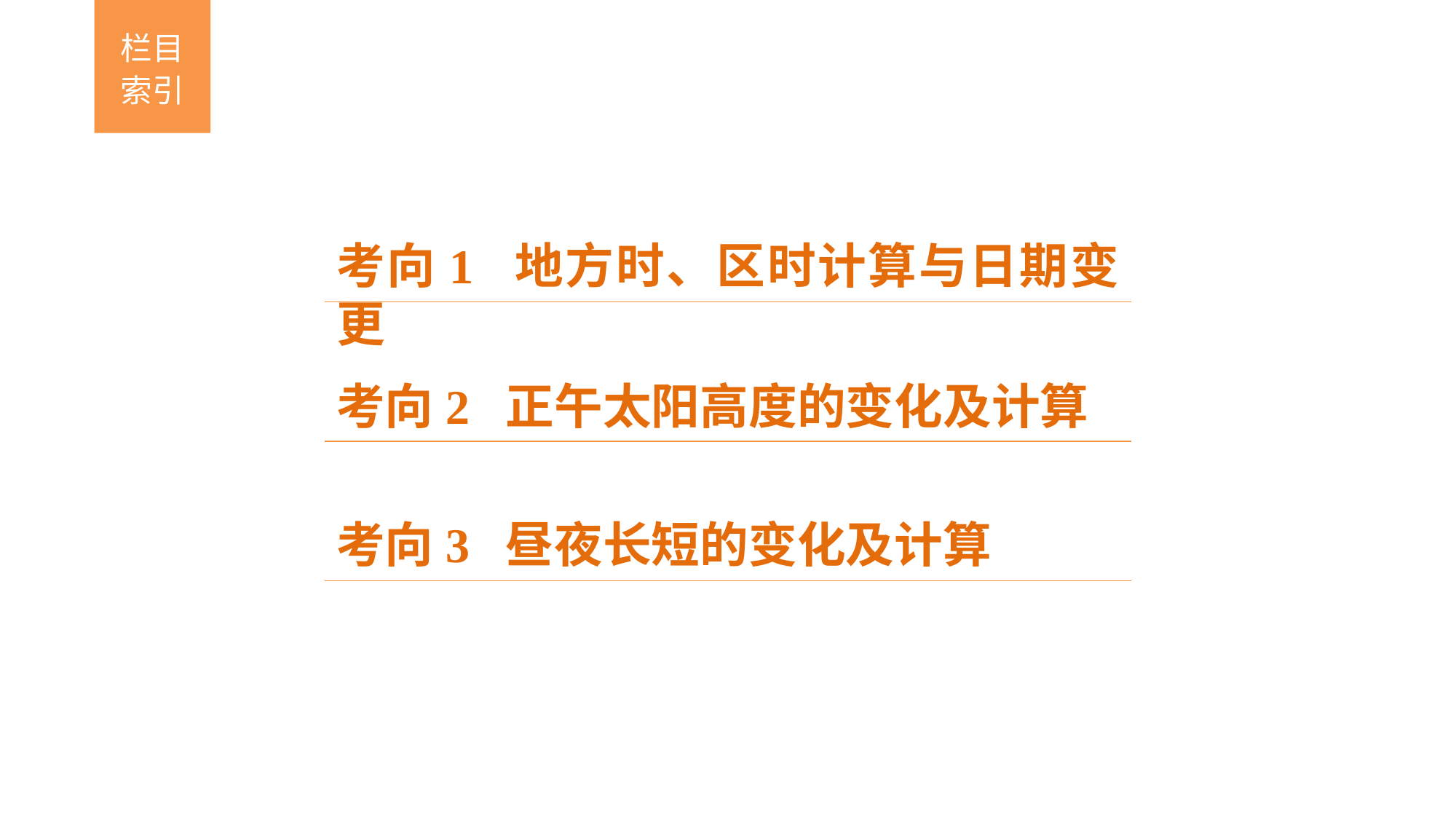

栏目索引
考向1  地方时、区时计算与日期变更
考向2  正午太阳高度的变化及计算
考向3  昼夜长短的变化及计算